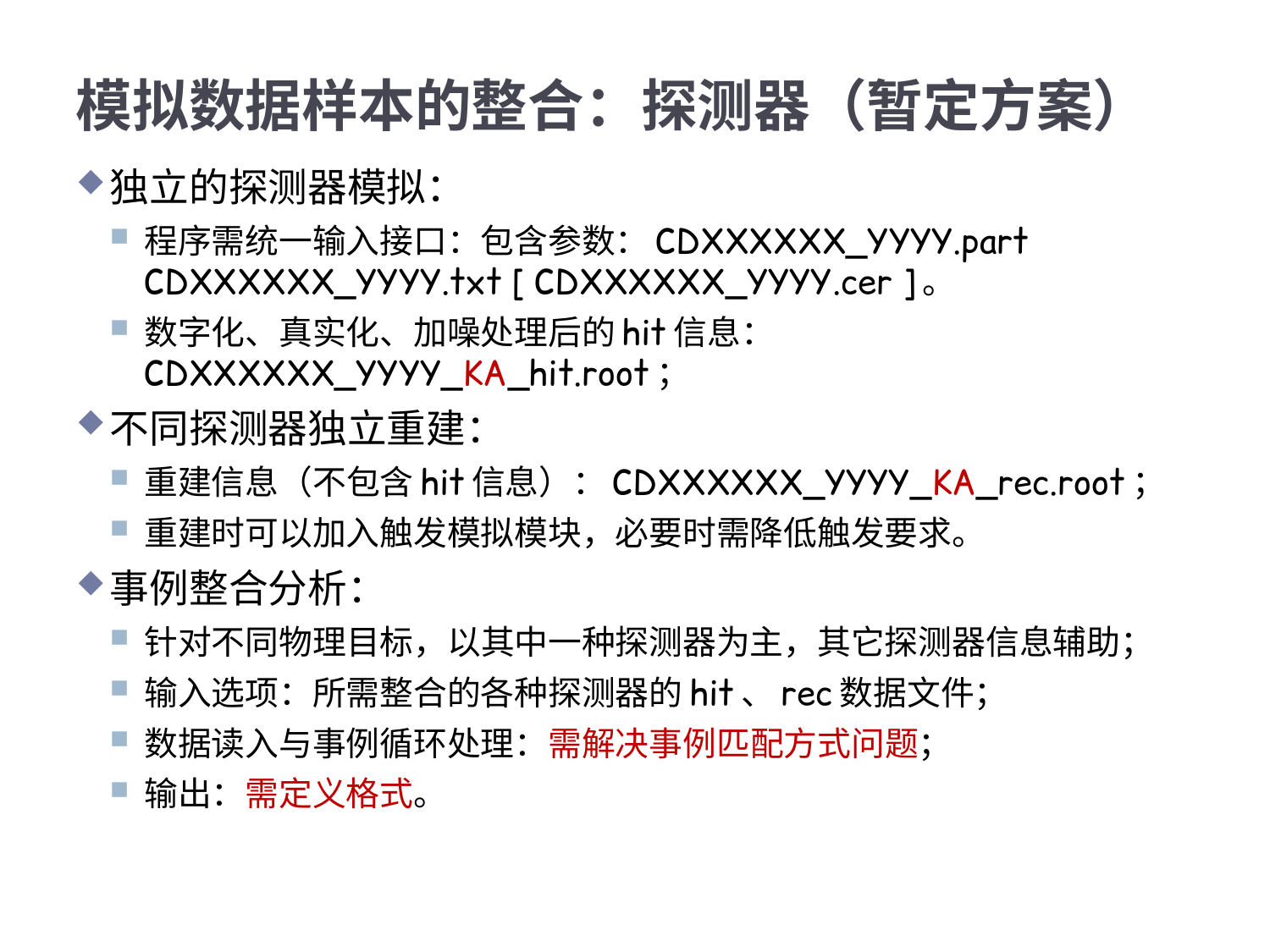

# 模拟数据样本的整合：探测器（暂定方案）
独立的探测器模拟：
程序需统一输入接口：包含参数：CDXXXXXX_YYYY.part CDXXXXXX_YYYY.txt [ CDXXXXXX_YYYY.cer ]。
数字化、真实化、加噪处理后的hit信息：CDXXXXXX_YYYY_KA_hit.root；
不同探测器独立重建：
重建信息（不包含hit信息）：CDXXXXXX_YYYY_KA_rec.root；
重建时可以加入触发模拟模块，必要时需降低触发要求。
事例整合分析：
针对不同物理目标，以其中一种探测器为主，其它探测器信息辅助；
输入选项：所需整合的各种探测器的hit、rec数据文件；
数据读入与事例循环处理：需解决事例匹配方式问题；
输出：需定义格式。